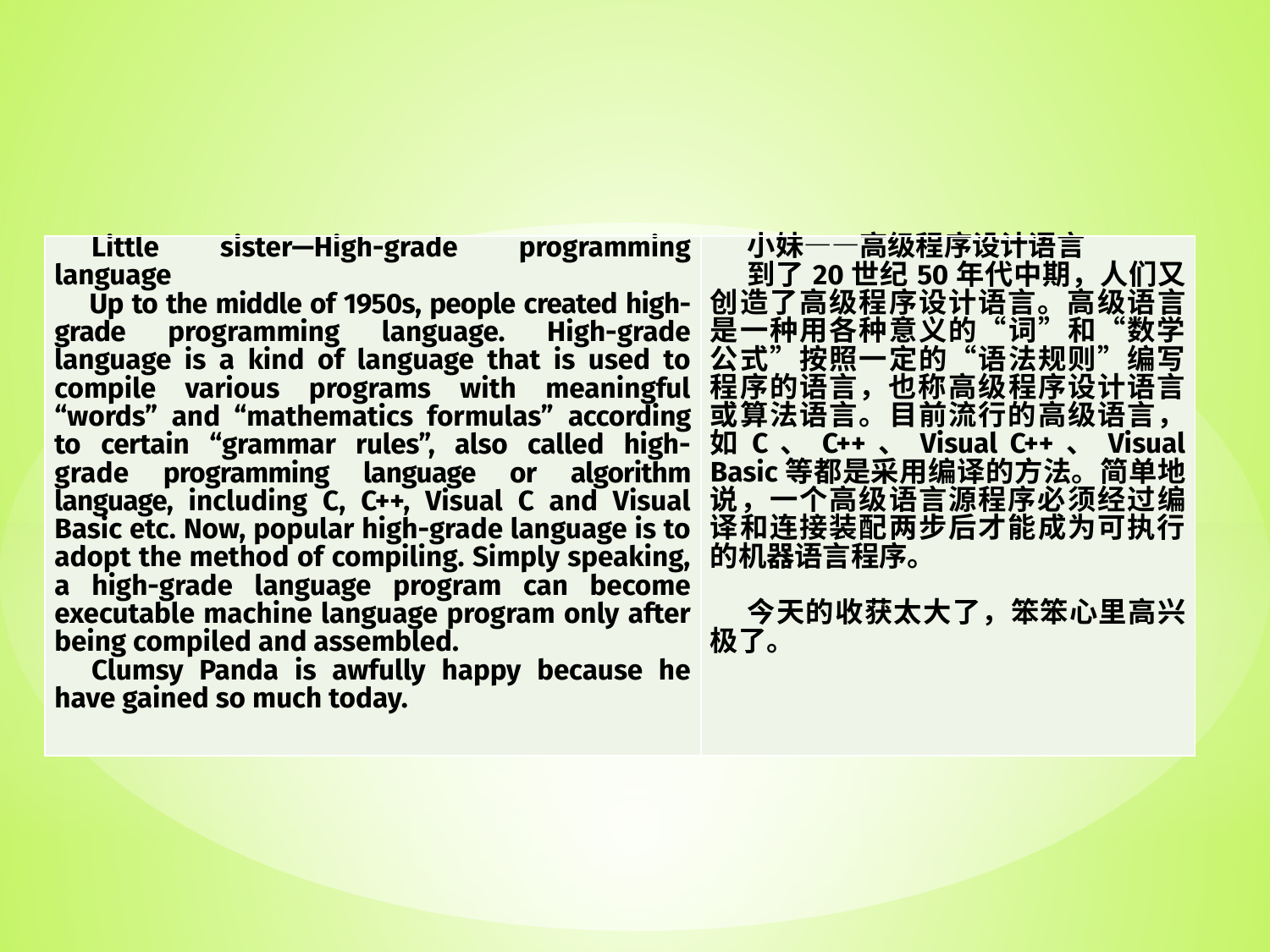

| Little sister—High-grade programming language Up to the middle of 1950s, people created high-grade programming language. High-grade language is a kind of language that is used to compile various programs with meaningful “words” and “mathematics formulas” according to certain “grammar rules”, also called high- grade programming language or algorithm language, including C, C++, Visual C and Visual Basic etc. Now, popular high-grade language is to adopt the method of compiling. Simply speaking, a high-grade language program can become executable machine language program only after being compiled and assembled. Clumsy Panda is awfully happy because he have gained so much today. | 小妹——高级程序设计语言 到了20世纪50年代中期，人们又创造了高级程序设计语言。高级语言是一种用各种意义的“词”和“数学公式”按照一定的“语法规则”编写程序的语言，也称高级程序设计语言或算法语言。目前流行的高级语言，如C、C++、Visual C++、Visual Basic等都是采用编译的方法。简单地说，一个高级语言源程序必须经过编译和连接装配两步后才能成为可执行的机器语言程序。   今天的收获太大了，笨笨心里高兴极了。 |
| --- | --- |